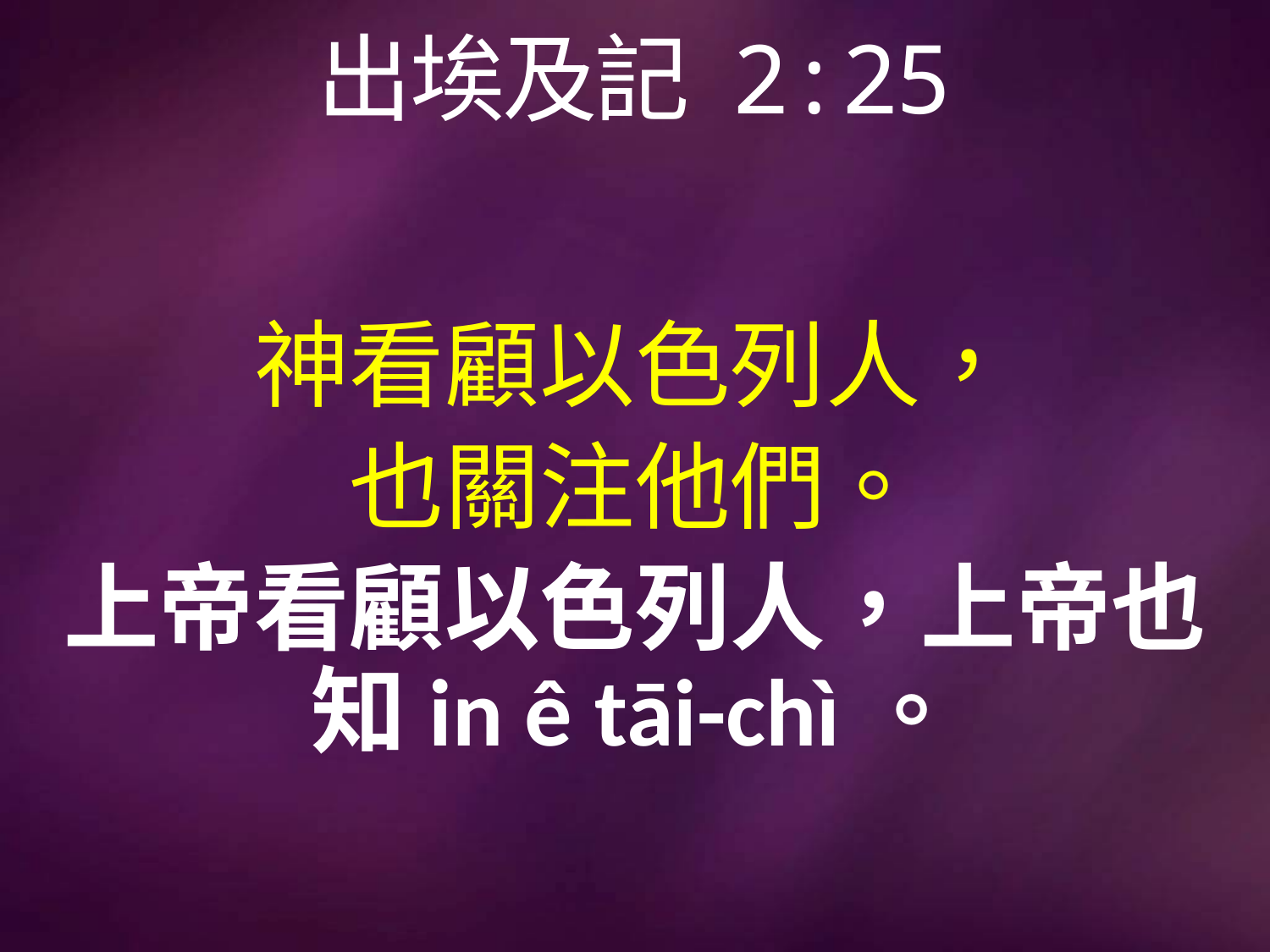

# 出埃及記 2:25
神看顧以色列人，
也關注他們。
上帝看顧以色列人，上帝也知in ê tāi-chì。